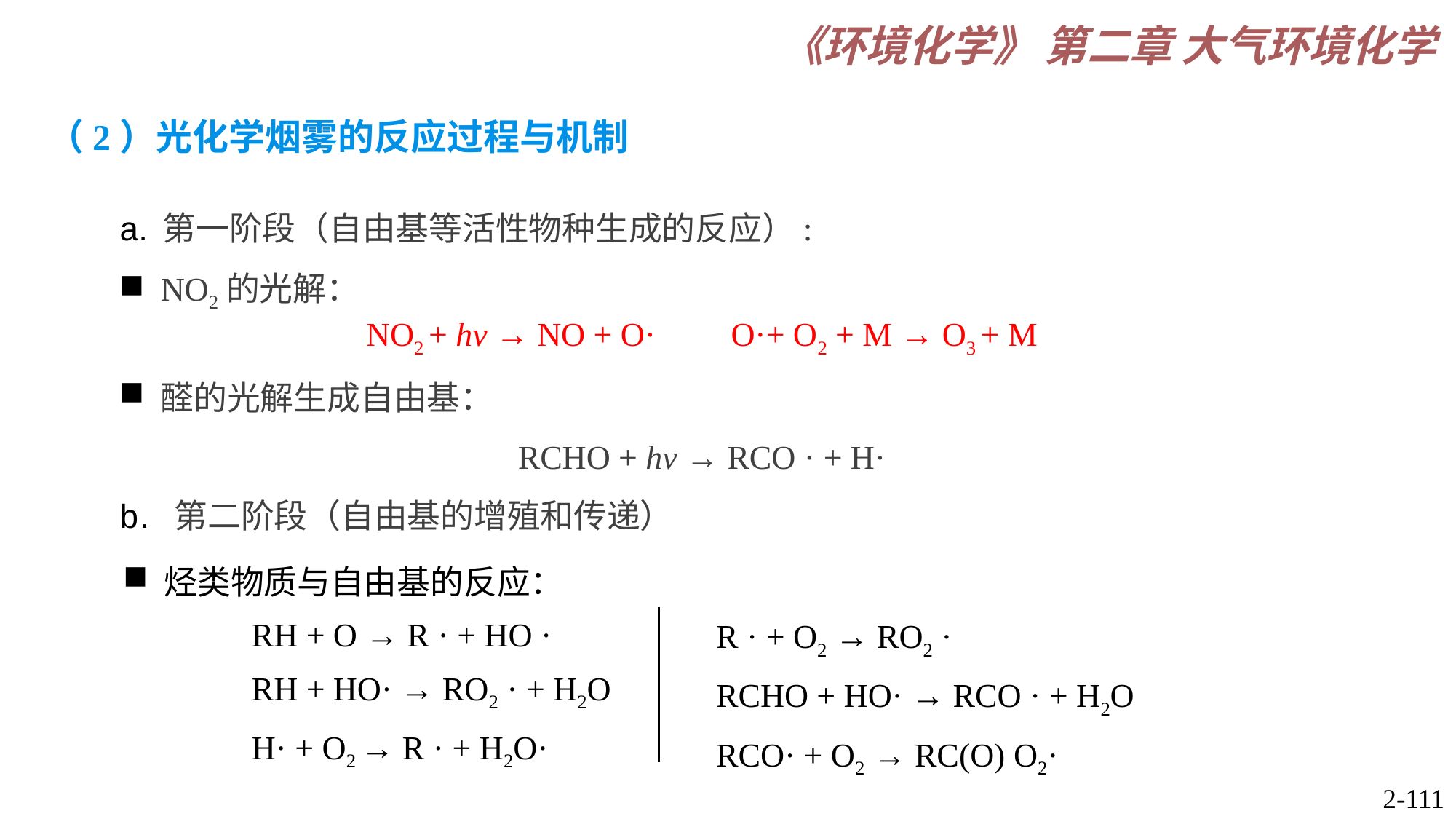

（2）光化学烟雾的反应过程与机制

第一阶段（自由基等活性物种生成的反应）:
NO2的光解：
NO2 + hv → NO + O·         O·+ O2 + M → O3 + M
醛的光解生成自由基：
RCHO + hv → RCO · + H·
第二阶段（自由基的增殖和传递）

烃类物质与自由基的反应：
RH + O → R · + HO ·
RH + HO· → RO2 · + H2O
H· + O2 → R · + H2O·

R · + O2 → RO2 ·
RCHO + HO· → RCO · + H2O
RCO· + O2 → RC(O) O2·

2-111